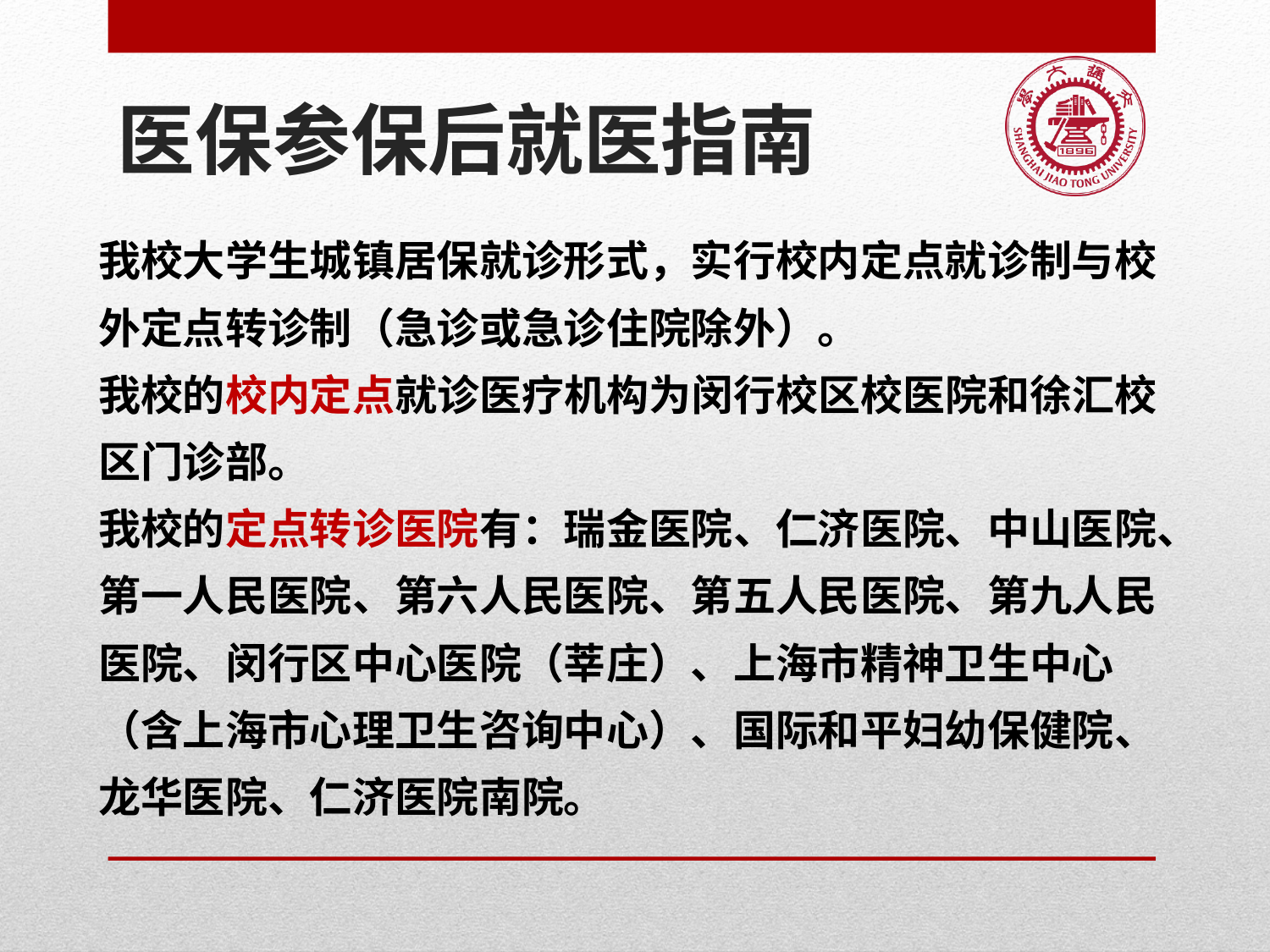

# 医保参保后就医指南
我校大学生城镇居保就诊形式，实行校内定点就诊制与校外定点转诊制（急诊或急诊住院除外）。
我校的校内定点就诊医疗机构为闵行校区校医院和徐汇校区门诊部。
我校的定点转诊医院有：瑞金医院、仁济医院、中山医院、第一人民医院、第六人民医院、第五人民医院、第九人民医院、闵行区中心医院（莘庄）、上海市精神卫生中心（含上海市心理卫生咨询中心）、国际和平妇幼保健院、龙华医院、仁济医院南院。